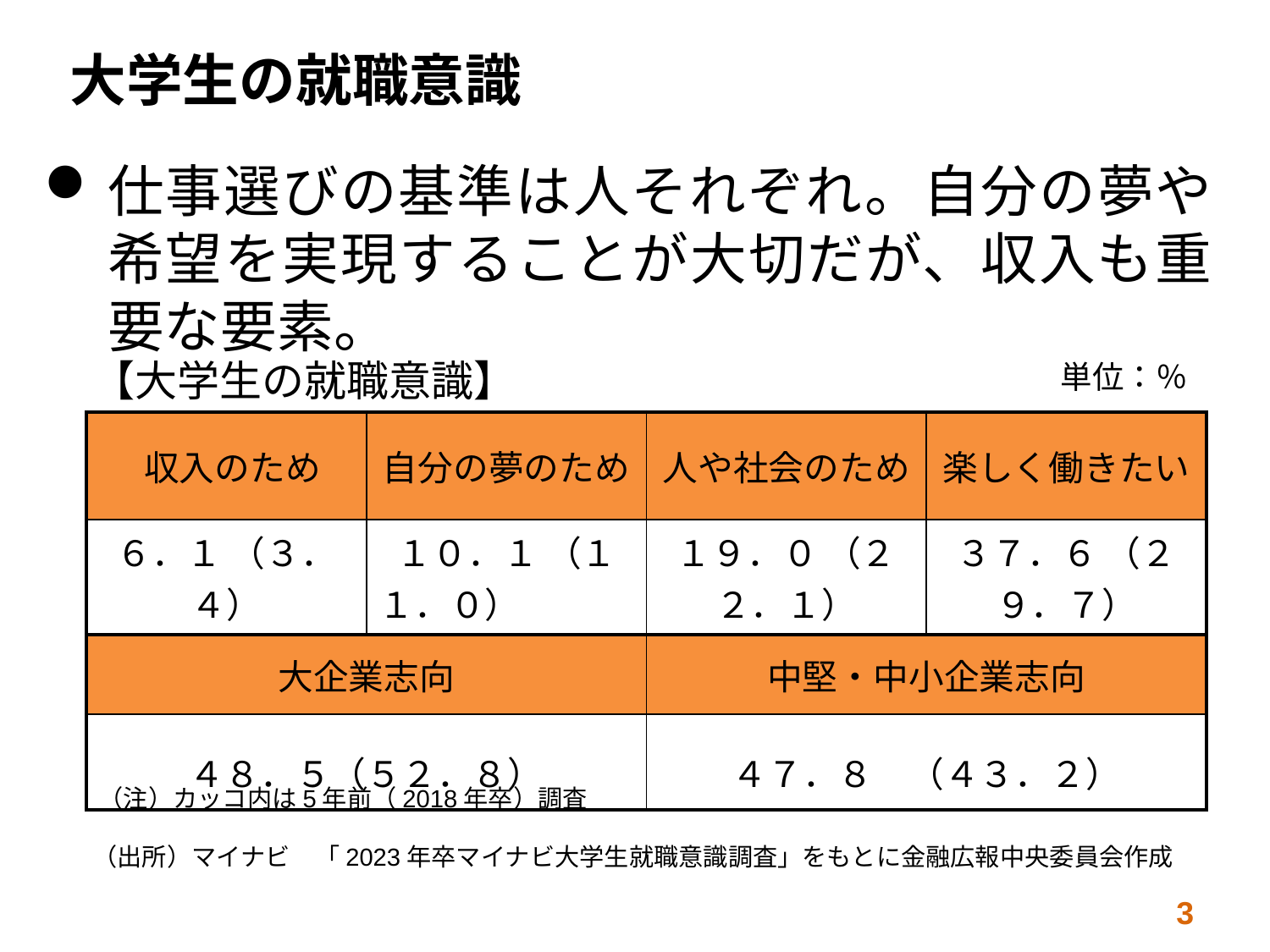

大学生の就職意識
仕事選びの基準は人それぞれ。自分の夢や希望を実現することが大切だが、収入も重要な要素。
【大学生の就職意識】
単位：％
| 収入のため | 自分の夢のため | 人や社会のため | 楽しく働きたい |
| --- | --- | --- | --- |
| ６．１ （３．４） | １０．１ （１１．０） | １９．０ （２２．１） | ３７．６ （２９．７） |
| 大企業志向 |  | 中堅・中小企業志向 |  |
| ４８．５（５２．８） |  | ４７．８　（４３．２） |  |
（注）カッコ内は5年前（2018年卒）調査
（出所）マイナビ　「2023年卒マイナビ大学生就職意識調査」をもとに金融広報中央委員会作成
3